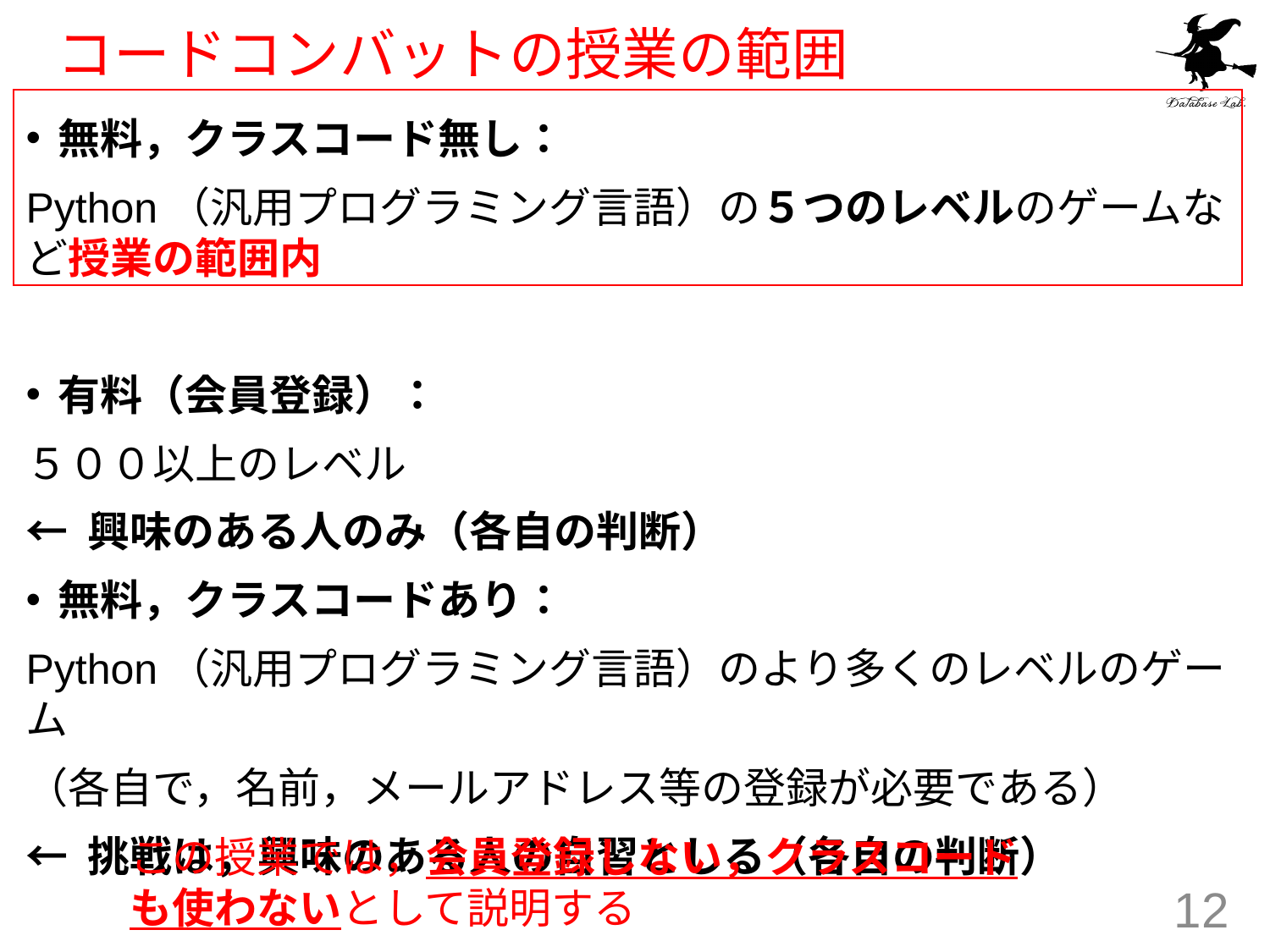

# コードコンバットの授業の範囲

無料，クラスコード無し：
Python（汎用プログラミング言語）の５つのレベルのゲームなど授業の範囲内

有料（会員登録）：
５００以上のレベル
← 興味のある人のみ（各自の判断）
無料，クラスコードあり：
Python（汎用プログラミング言語）のより多くのレベルのゲーム
（各自で，名前，メールアドレス等の登録が必要である）
← 挑戦は，興味のある人の自習としる（各自の判断）

この授業では，会員登録しない，クラスコードも使わないとして説明する
12